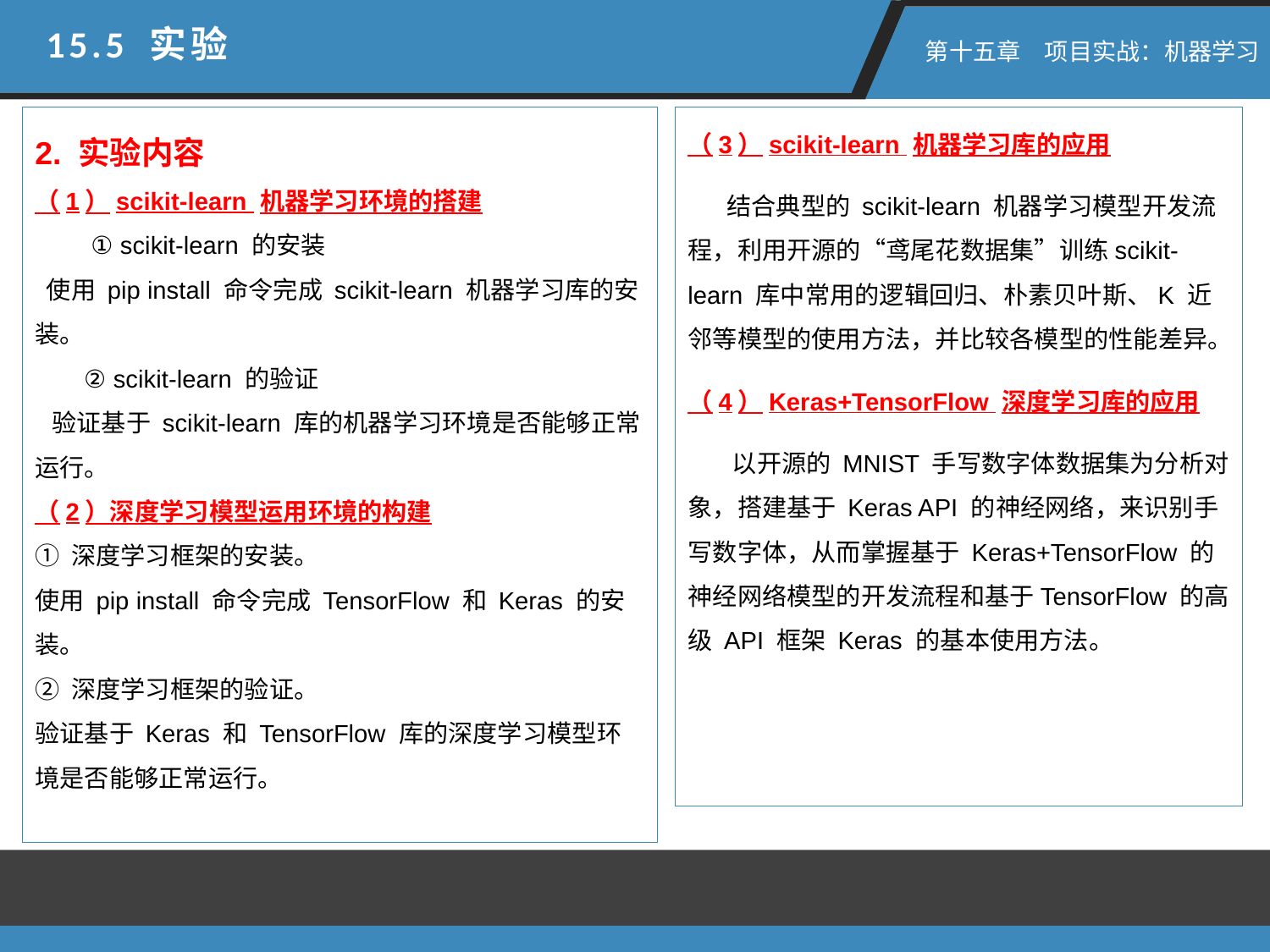

15.5 实验
  第十五章　项目实战：机器学习
2. 实验内容
（1）scikit-learn 机器学习环境的搭建
        ① scikit-learn 的安装
 使用 pip install 命令完成 scikit-learn 机器学习库的安装。
       ② scikit-learn 的验证
  验证基于 scikit-learn 库的机器学习环境是否能够正常运行。
（2）深度学习模型运用环境的构建
① 深度学习框架的安装。
使用 pip install 命令完成 TensorFlow 和 Keras 的安装。
② 深度学习框架的验证。
验证基于 Keras 和 TensorFlow 库的深度学习模型环境是否能够正常运行。

（3）scikit-learn 机器学习库的应用
      结合典型的 scikit-learn 机器学习模型开发流程，利用开源的“鸢尾花数据集”训练scikit-learn 库中常用的逻辑回归、朴素贝叶斯、K 近邻等模型的使用方法，并比较各模型的性能差异。
（4）Keras+TensorFlow 深度学习库的应用
       以开源的 MNIST 手写数字体数据集为分析对象，搭建基于 Keras API 的神经网络，来识别手写数字体，从而掌握基于 Keras+TensorFlow 的神经网络模型的开发流程和基于TensorFlow 的高级 API 框架 Keras 的基本使用方法。